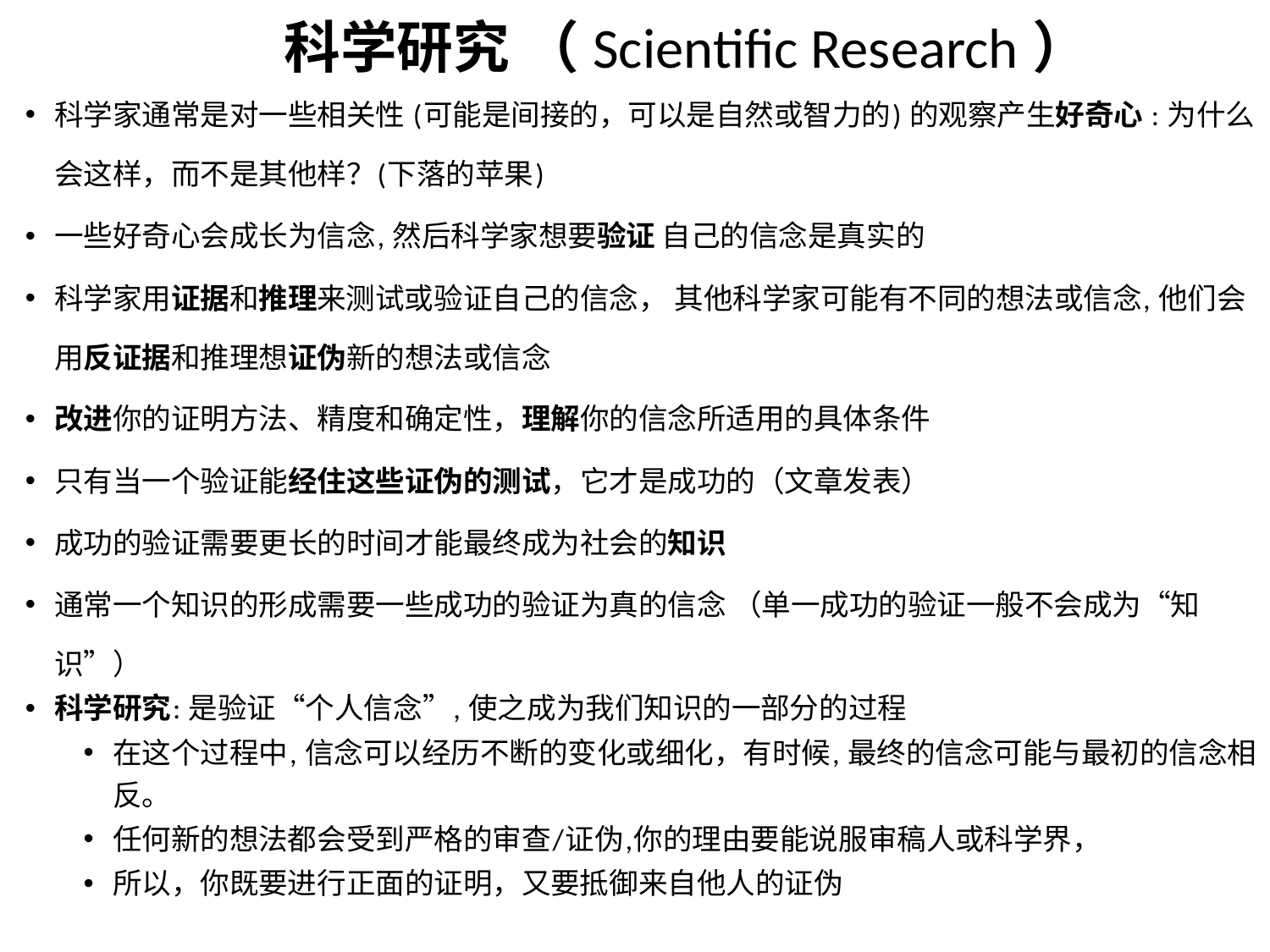

# 科学研究 （Scientific Research）

科学家通常是对一些相关性 (可能是间接的，可以是自然或智力的) 的观察产生好奇心 : 为什么会这样，而不是其他样？(下落的苹果)
一些好奇心会成长为信念, 然后科学家想要验证 自己的信念是真实的
科学家用证据和推理来测试或验证自己的信念， 其他科学家可能有不同的想法或信念, 他们会用反证据和推理想证伪新的想法或信念
改进你的证明方法、精度和确定性，理解你的信念所适用的具体条件
只有当一个验证能经住这些证伪的测试，它才是成功的（文章发表）
成功的验证需要更长的时间才能最终成为社会的知识
通常一个知识的形成需要一些成功的验证为真的信念 （单一成功的验证一般不会成为“知识”）
科学研究: 是验证“个人信念”, 使之成为我们知识的一部分的过程
在这个过程中, 信念可以经历不断的变化或细化，有时候, 最终的信念可能与最初的信念相反。
任何新的想法都会受到严格的审查/证伪,你的理由要能说服审稿人或科学界，
所以，你既要进行正面的证明，又要抵御来自他人的证伪